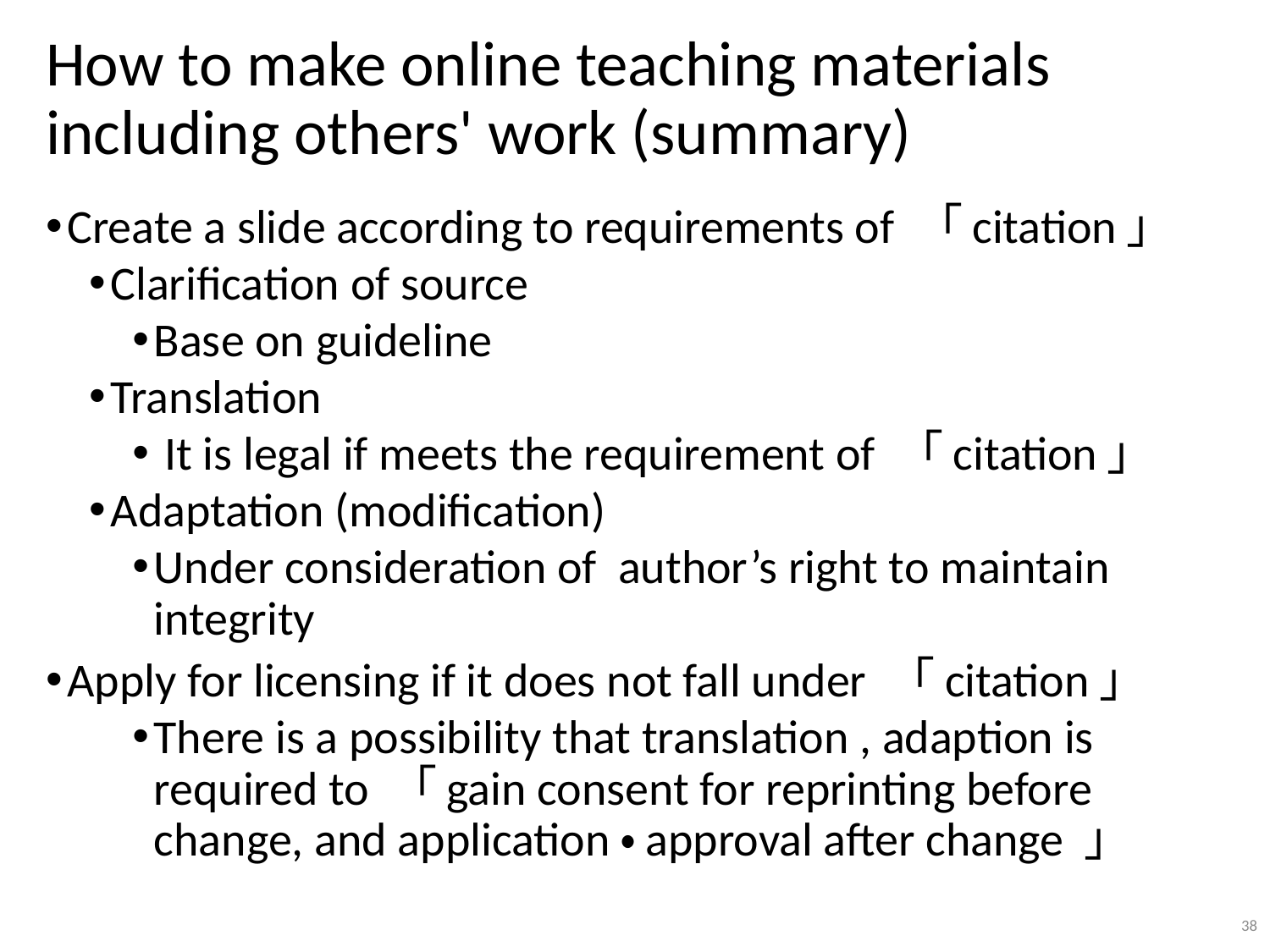

# How to make online teaching materials including others' work (summary)
Create a slide according to requirements of 「citation」
Clarification of source
Base on guideline
Translation
 It is legal if meets the requirement of 「citation」
Adaptation (modification)
Under consideration of  author’s right to maintain integrity
Apply for licensing if it does not fall under 「citation」
There is a possibility that translation , adaption is required to 「gain consent for reprinting before change, and application・approval after change 」
38